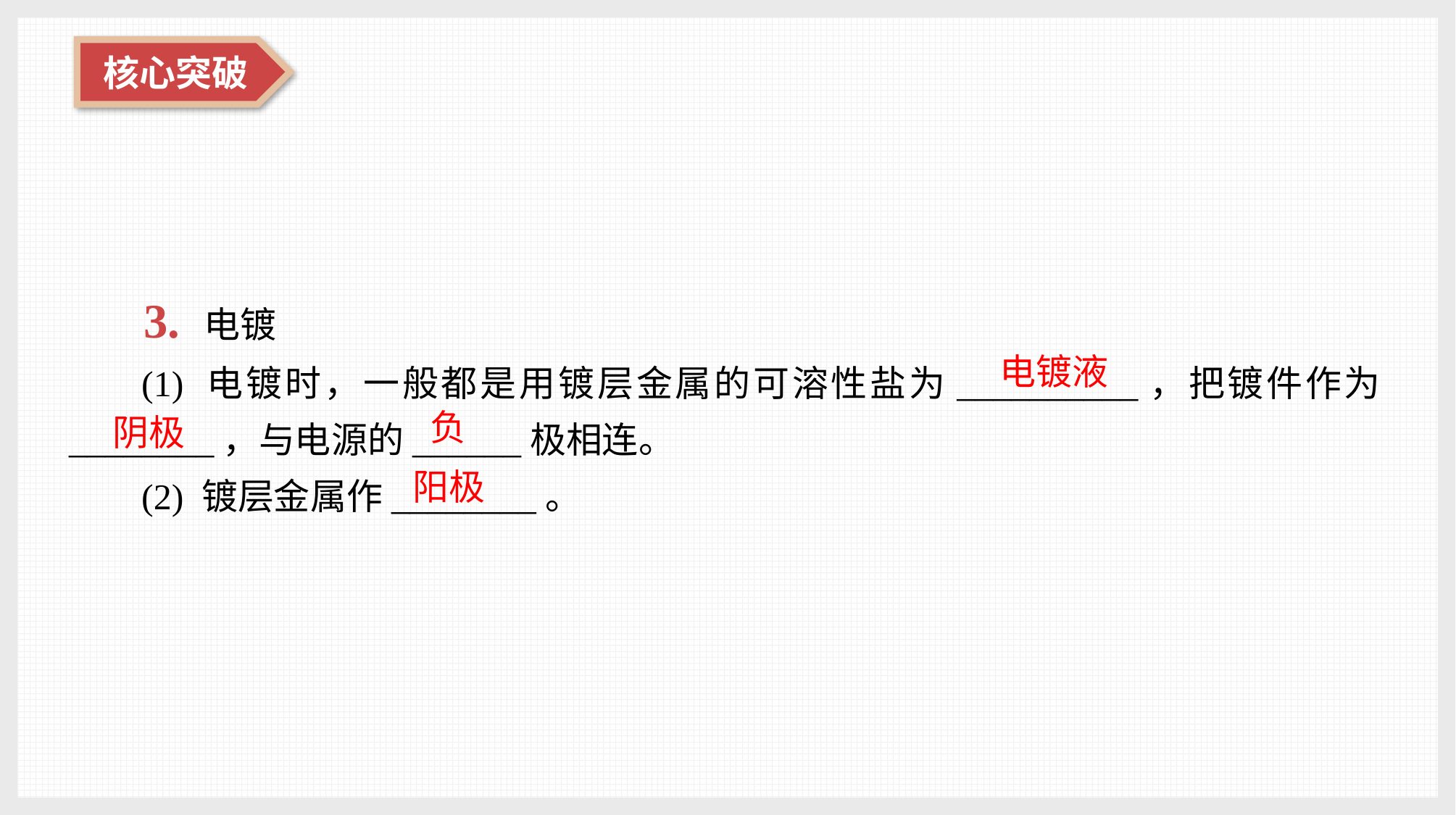

3. 电镀
(1) 电镀时，一般都是用镀层金属的可溶性盐为__________，把镀件作为________，与电源的______极相连。
(2) 镀层金属作________。
电镀液
负
阴极
阳极